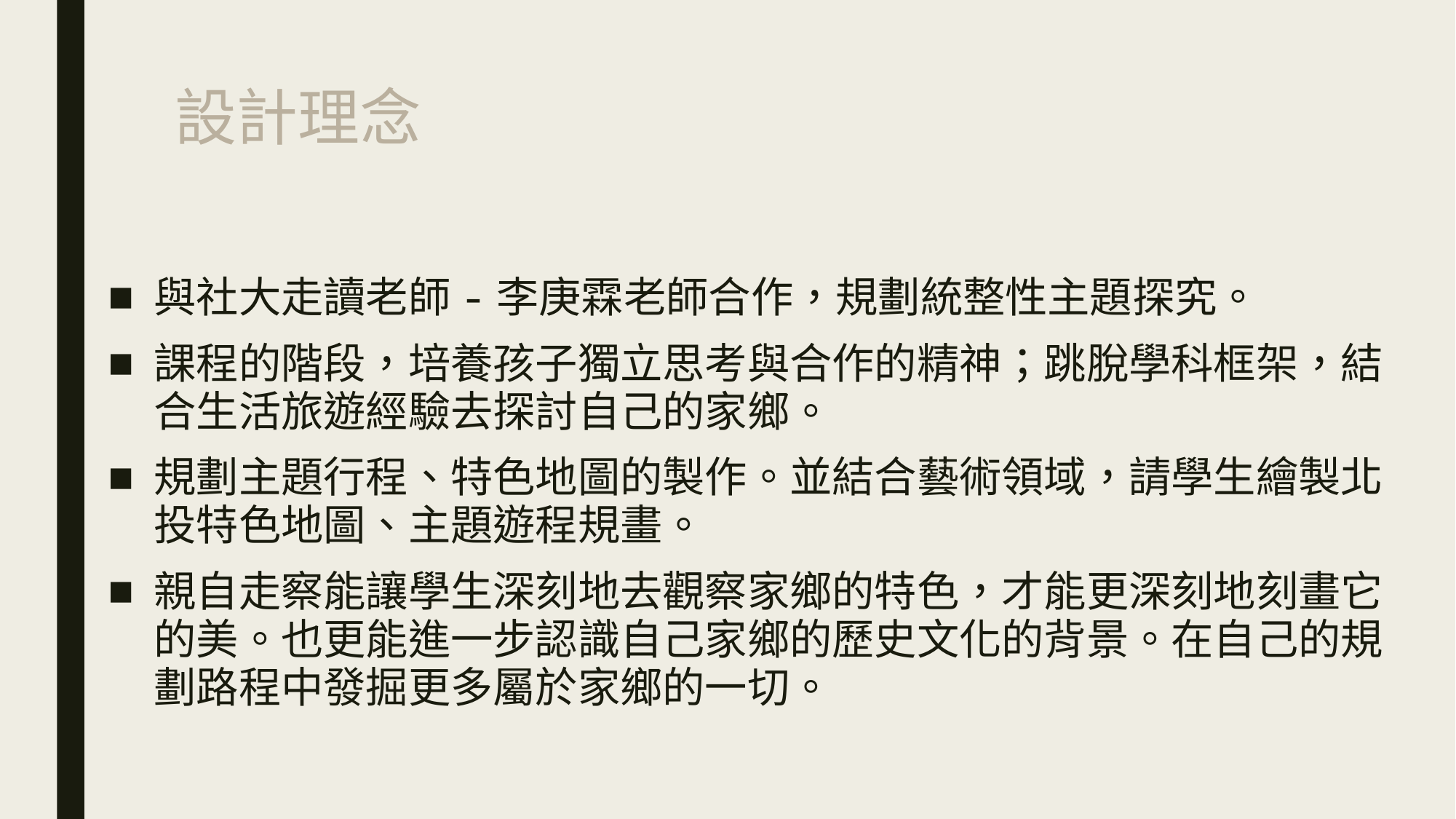

# 設計理念

與社大走讀老師-李庚霖老師合作，規劃統整性主題探究。
課程的階段，培養孩子獨立思考與合作的精神；跳脫學科框架，結合生活旅遊經驗去探討自己的家鄉。
規劃主題行程、特色地圖的製作。並結合藝術領域，請學生繪製北投特色地圖、主題遊程規畫。
親自走察能讓學生深刻地去觀察家鄉的特色，才能更深刻地刻畫它的美。也更能進一步認識自己家鄉的歷史文化的背景。在自己的規劃路程中發掘更多屬於家鄉的一切。